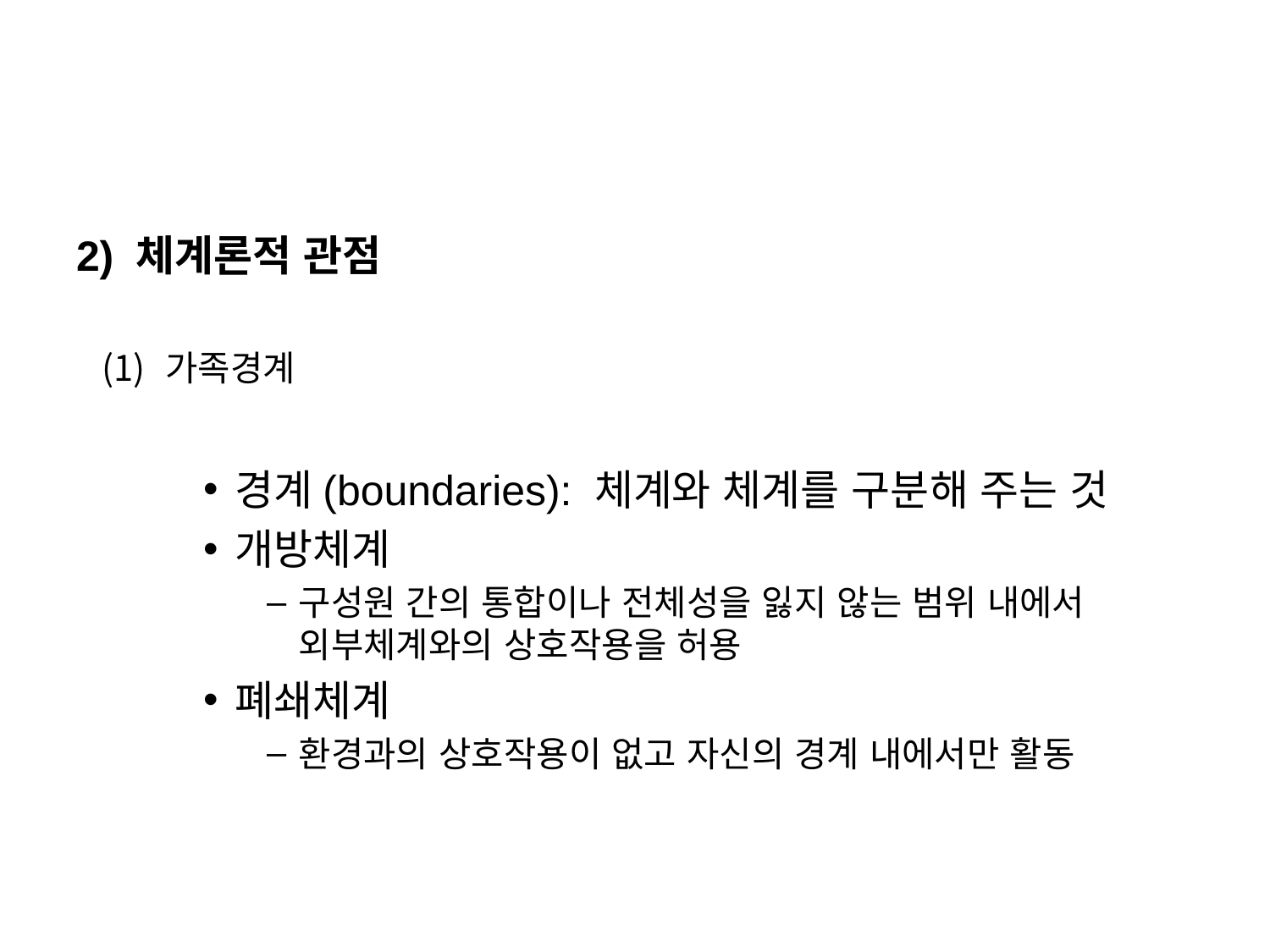

#
2) 체계론적 관점

가족경계

경계(boundaries): 체계와 체계를 구분해 주는 것
개방체계
구성원 간의 통합이나 전체성을 잃지 않는 범위 내에서 외부체계와의 상호작용을 허용
폐쇄체계
환경과의 상호작용이 없고 자신의 경계 내에서만 활동